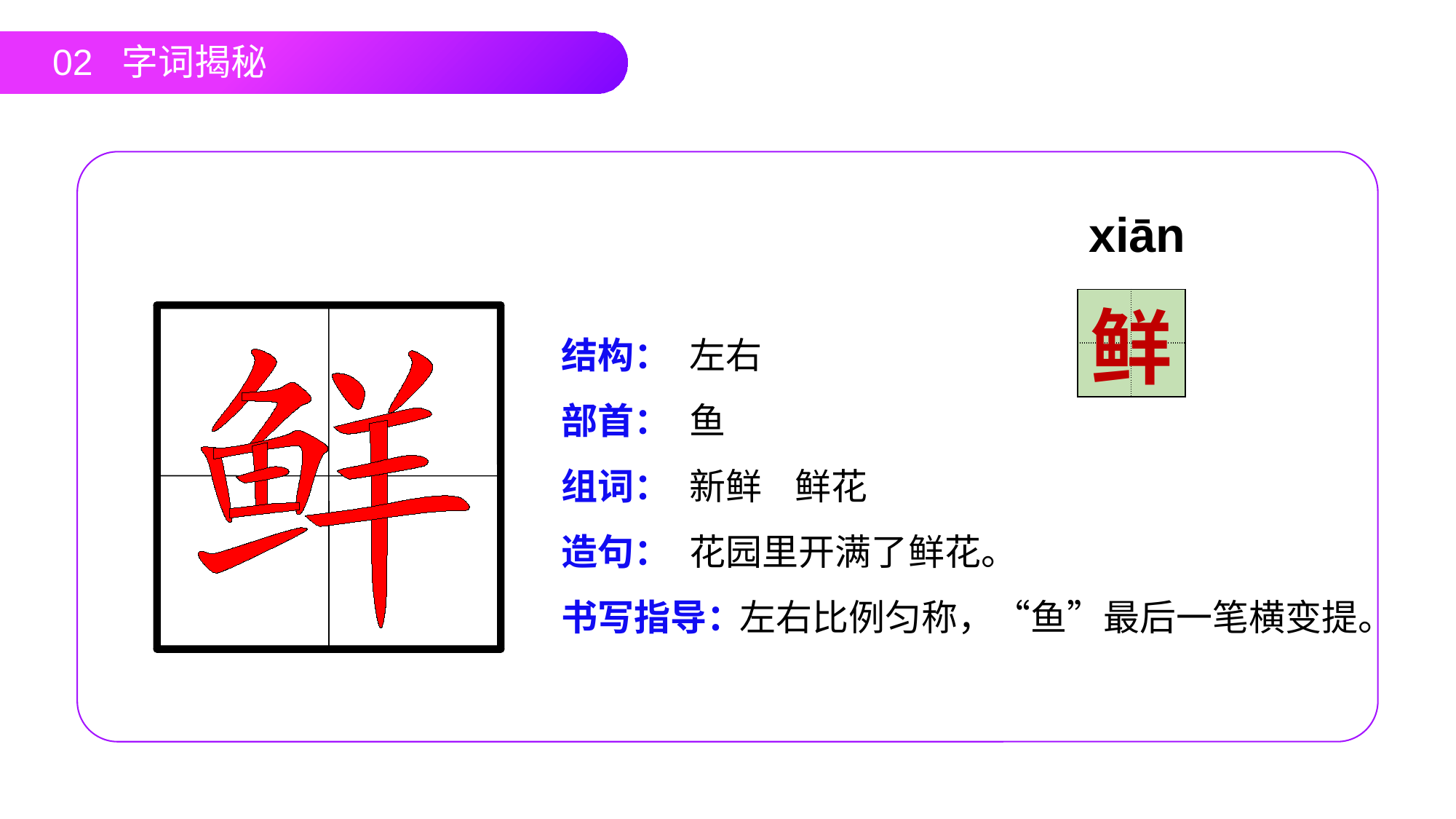

02  字词揭秘
xiān
|  |  |
| --- | --- |
|  |  |
鲜

结构：
部首：
组词：
造句：
书写指导：
左右
鱼
新鲜    鲜花
花园里开满了鲜花。
     左右比例匀称，“鱼”最后一笔横变提。